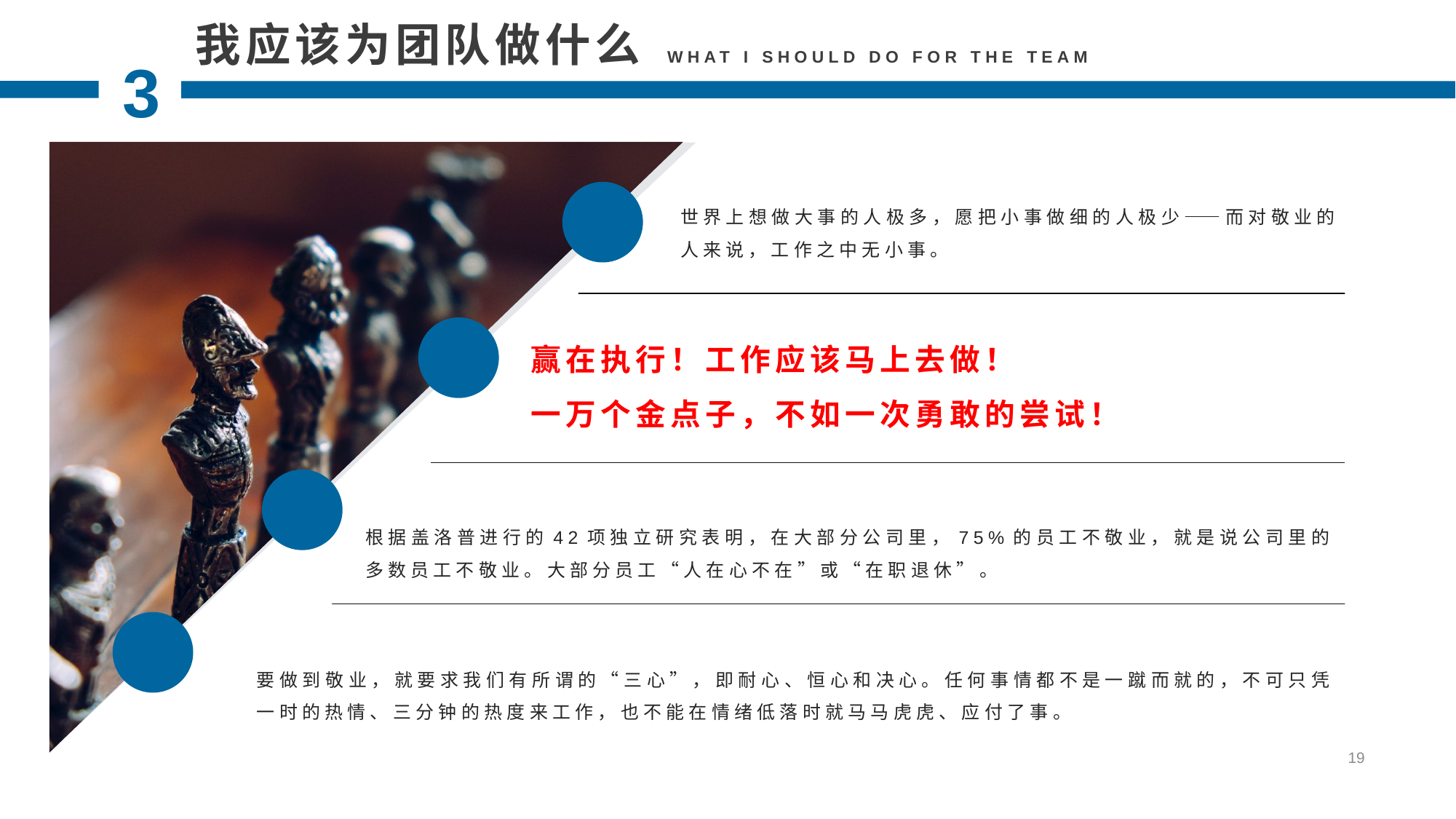

我应该为团队做什么
WHAT I SHOULD DO FOR THE TEAM
3

世界上想做大事的人极多，愿把小事做细的人极少——而对敬业的人来说，工作之中无小事。

赢在执行！工作应该马上去做！
一万个金点子，不如一次勇敢的尝试！

根据盖洛普进行的42项独立研究表明，在大部分公司里，75%的员工不敬业，就是说公司里的多数员工不敬业。大部分员工“人在心不在”或“在职退休”。

要做到敬业，就要求我们有所谓的“三心”，即耐心、恒心和决心。任何事情都不是一蹴而就的，不可只凭一时的热情、三分钟的热度来工作，也不能在情绪低落时就马马虎虎、应付了事。
19